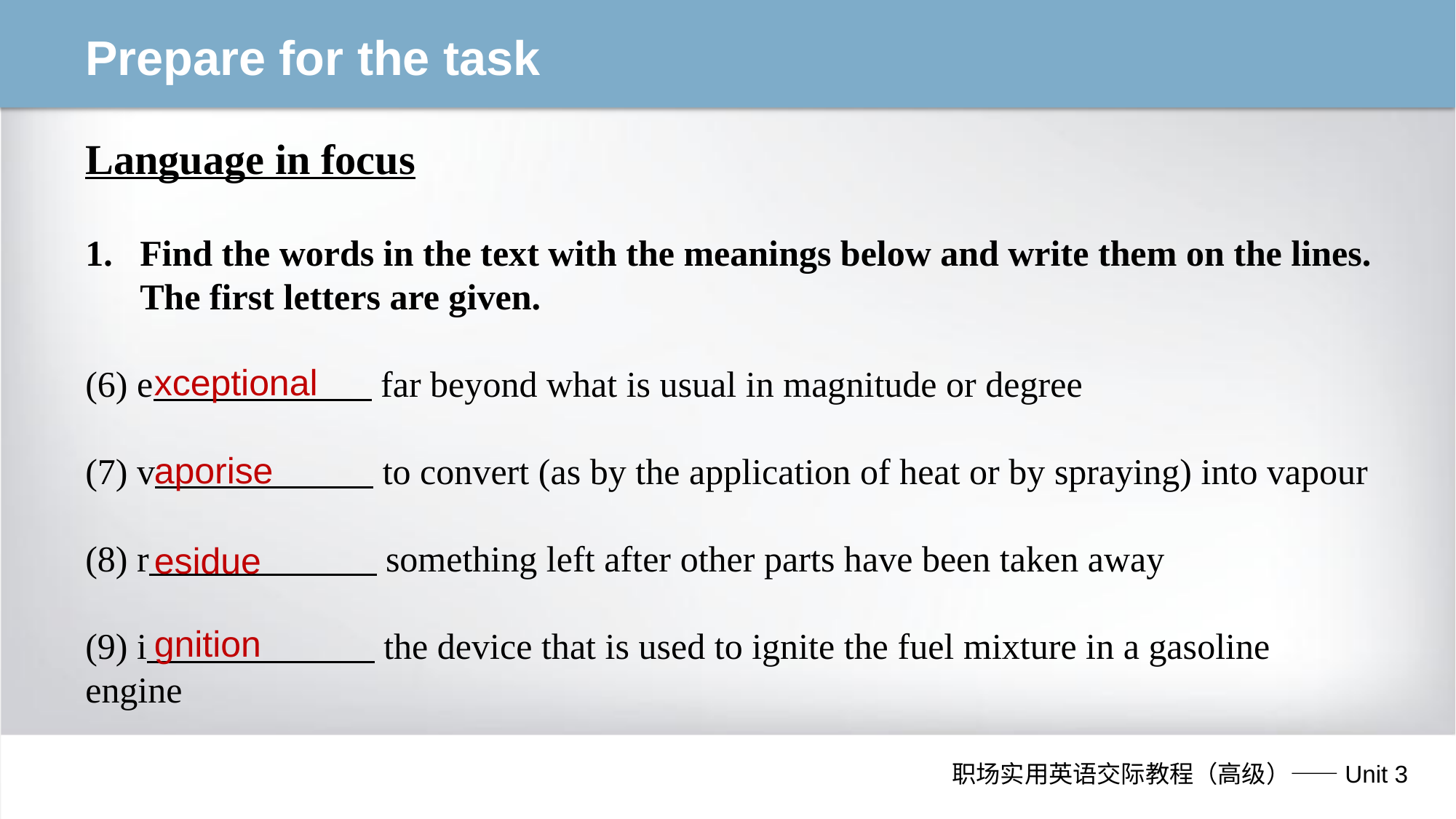

Prepare for the task
Language in focus
Find the words in the text with the meanings below and write them on the lines. The first letters are given.

(6) e                         far beyond what is usual in magnitude or degree

(7) v                         to convert (as by the application of heat or by spraying) into vapour

(8) r                          something left after other parts have been taken away

(9) i                          the device that is used to ignite the fuel mixture in a gasoline engine

xceptional
aporise
esidue
gnition
职场实用英语交际教程（高级）——Unit 3